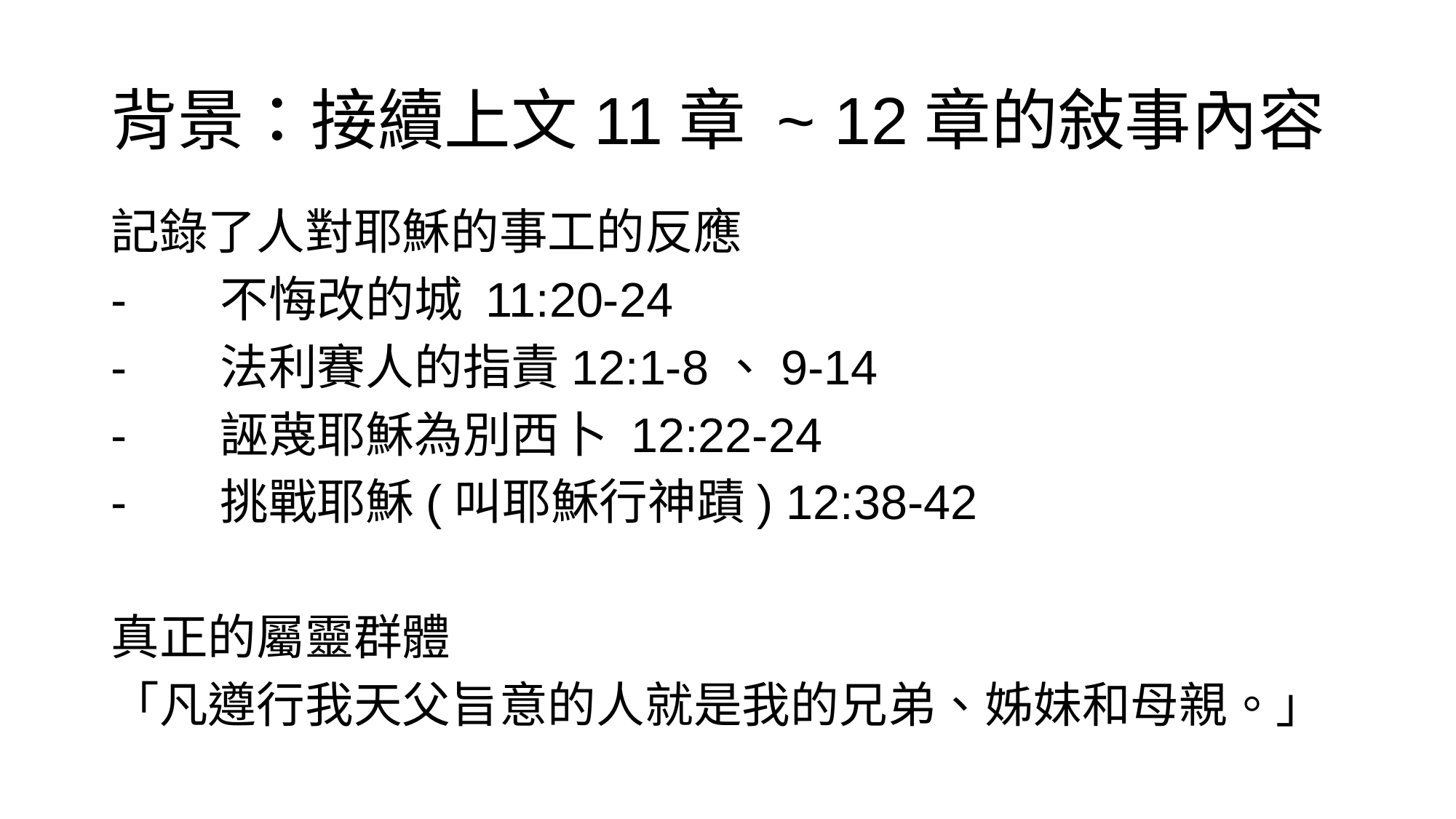

# 背景：接續上文11章 ~ 12章的敍事內容
記錄了人對耶穌的事工的反應
-	不悔改的城 11:20-24
-	法利賽人的指責12:1-8、9-14
-	誣蔑耶穌為別西卜 12:22-24
-	挑戰耶穌(叫耶穌行神蹟) 12:38-42

真正的屬靈群體
「凡遵行我天父旨意的人就是我的兄弟、姊妹和母親。」